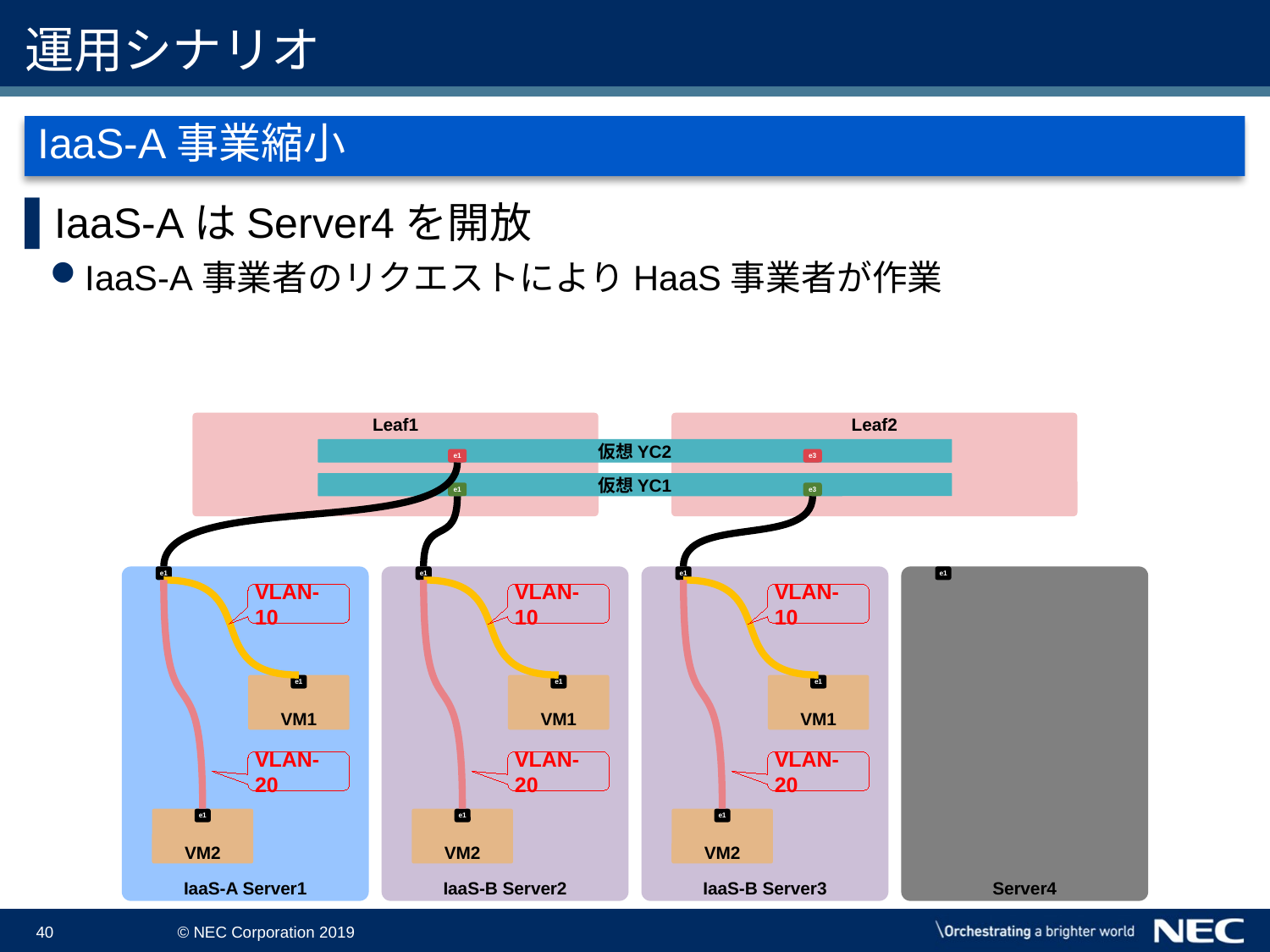

# 運用シナリオ
IaaS-A事業縮小
IaaS-AはServer4を開放
IaaS-A事業者のリクエストによりHaaS事業者が作業
Leaf1
Leaf2
仮想YC2
e1
e3
仮想YC1
e1
e3
e1
IaaS-A Server1
VLAN-10
e1
VM1
VLAN-20
e1
VM2
e1
IaaS-B Server2
VLAN-10
e1
VM1
VLAN-20
e1
VM2
e1
IaaS-B Server3
VLAN-10
e1
VM1
VLAN-20
e1
VM2
e1
Server4